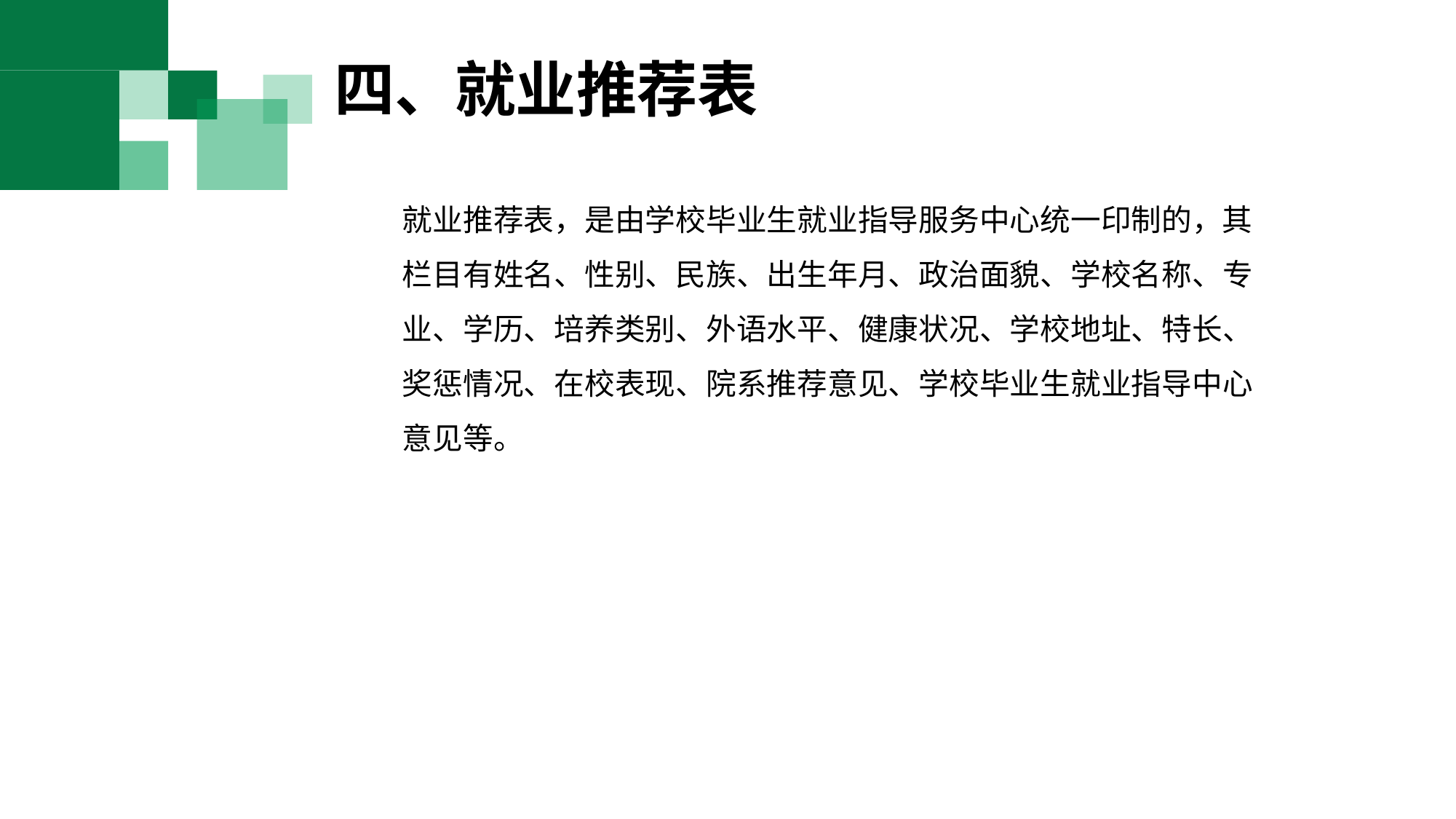

四、就业推荐表

就业推荐表，是由学校毕业生就业指导服务中心统一印制的，其栏目有姓名、性别、民族、出生年月、政治面貌、学校名称、专业、学历、培养类别、外语水平、健康状况、学校地址、特长、奖惩情况、在校表现、院系推荐意见、学校毕业生就业指导中心意见等。